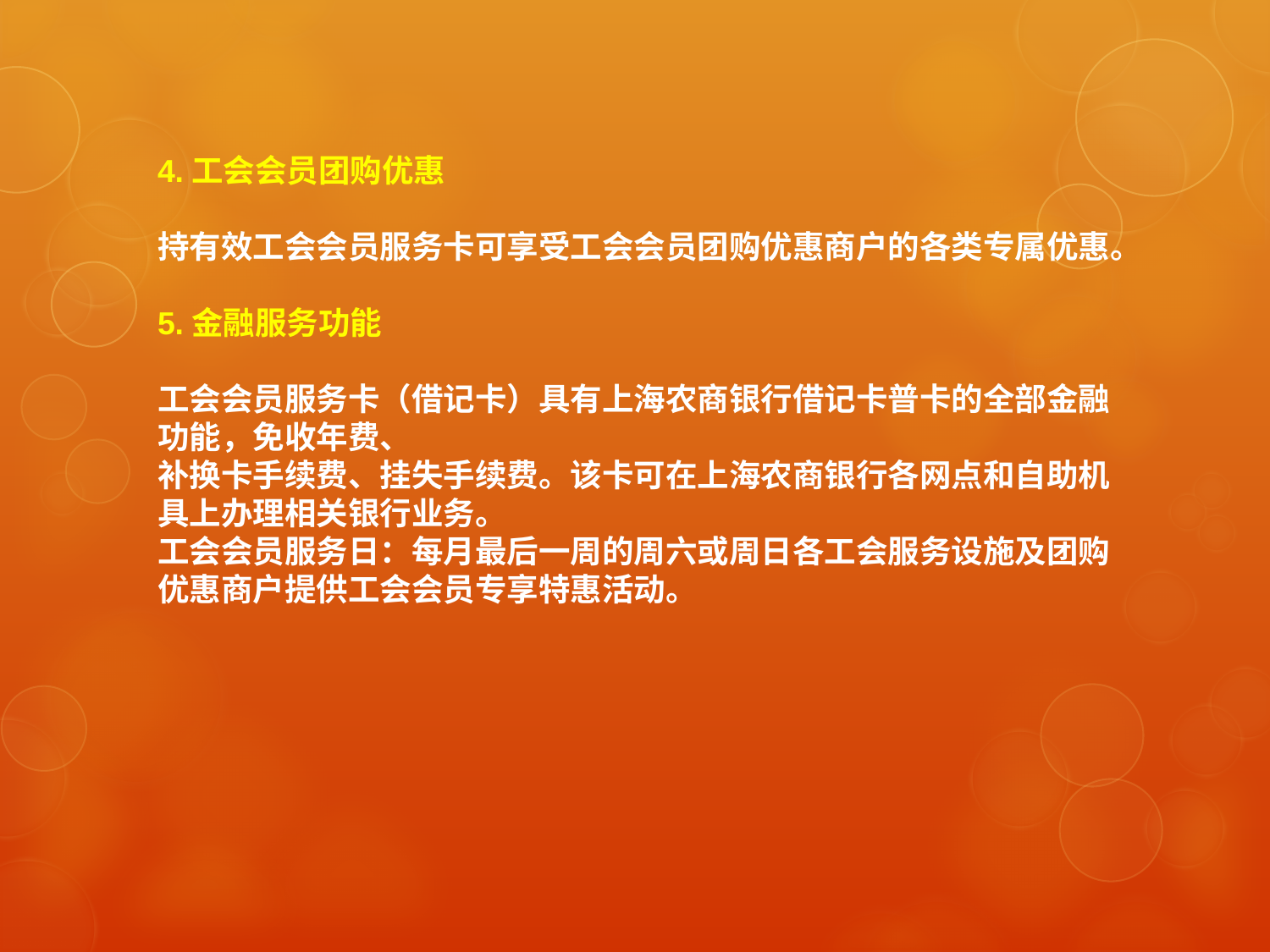

4.工会会员团购优惠

持有效工会会员服务卡可享受工会会员团购优惠商户的各类专属优惠。

5.金融服务功能

工会会员服务卡（借记卡）具有上海农商银行借记卡普卡的全部金融功能，免收年费、
补换卡手续费、挂失手续费。该卡可在上海农商银行各网点和自助机具上办理相关银行业务。
工会会员服务日：每月最后一周的周六或周日各工会服务设施及团购优惠商户提供工会会员专享特惠活动。